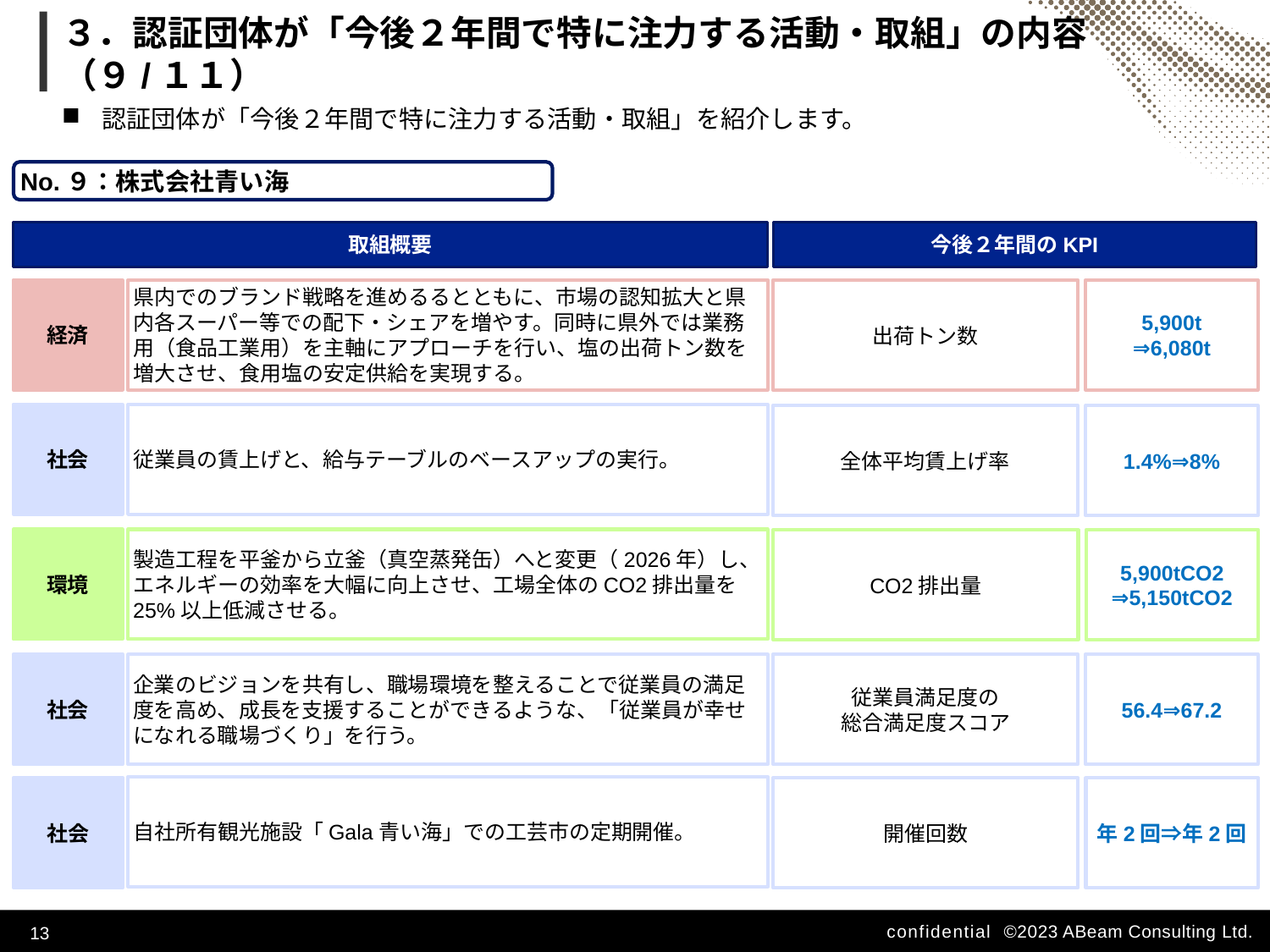

# ３．認証団体が「今後２年間で特に注力する活動・取組」の内容（９/１１）
認証団体が「今後２年間で特に注力する活動・取組」を紹介します。
No.９：株式会社青い海
取組概要
今後２年間のKPI
経済
県内でのブランド戦略を進めるるとともに、市場の認知拡大と県内各スーパー等での配下・シェアを増やす。同時に県外では業務用（食品工業用）を主軸にアプローチを行い、塩の出荷トン数を増大させ、食用塩の安定供給を実現する。
5,900t
⇒6,080t
出荷トン数
社会
従業員の賃上げと、給与テーブルのベースアップの実行。
1.4%⇒8%
全体平均賃上げ率
環境
製造工程を平釜から立釜（真空蒸発缶）へと変更（2026年）し、エネルギーの効率を大幅に向上させ、工場全体のCO2排出量を25%以上低減させる。
5,900tCO2
⇒5,150tCO2
CO2排出量
56.4⇒67.2
社会
従業員満足度の
総合満足度スコア
企業のビジョンを共有し、職場環境を整えることで従業員の満足度を高め、成長を支援することができるような、「従業員が幸せになれる職場づくり」を行う。
自社所有観光施設「Gala青い海」での工芸市の定期開催。
社会
年2回⇒年2回
開催回数